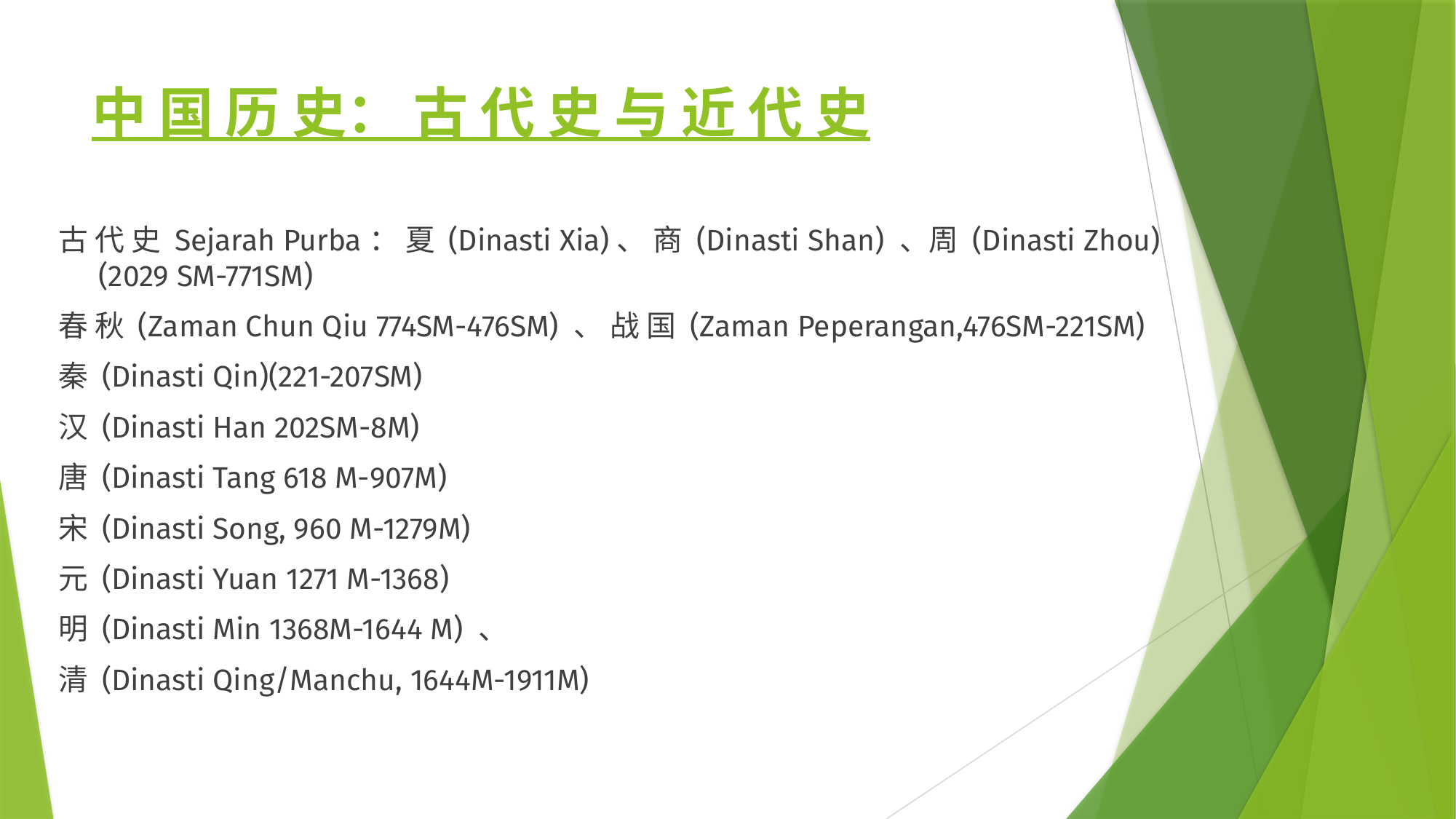

# 中 国 历 史： 古 代 史 与 近 代 史
古 代 史 Sejarah Purba： 夏 (Dinasti Xia)、 商 (Dinasti Shan) 、周 (Dinasti Zhou) 	(2029 SM-771SM)
春 秋 (Zaman Chun Qiu 774SM-476SM) 、 战 国 (Zaman Peperangan,476SM-221SM)
秦 (Dinasti Qin)(221-207SM)
汉 (Dinasti Han 202SM-8M)
唐 (Dinasti Tang 618 M-907M)
宋 (Dinasti Song, 960 M-1279M)
元 (Dinasti Yuan 1271 M-1368)
明 (Dinasti Min 1368M-1644 M) 、
清 (Dinasti Qing/Manchu, 1644M-1911M)